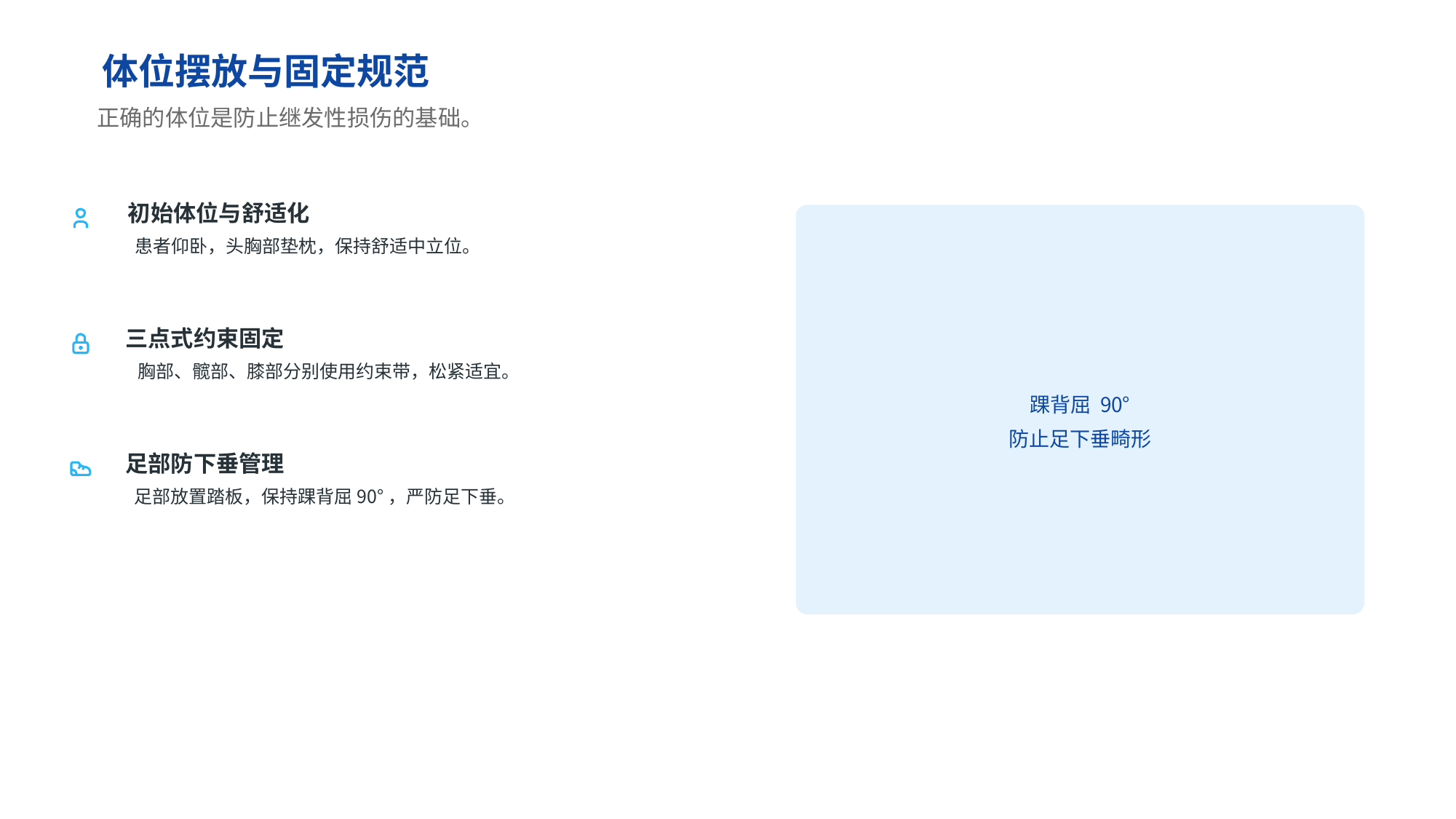

体位摆放与固定规范
正确的体位是防止继发性损伤的基础。
初始体位与舒适化

患者仰卧，头胸部垫枕，保持舒适中立位。

踝背屈 90°
防止足下垂畸形
三点式约束固定

胸部、髋部、膝部分别使用约束带，松紧适宜。
足部防下垂管理

足部放置踏板，保持踝背屈90°，严防足下垂。